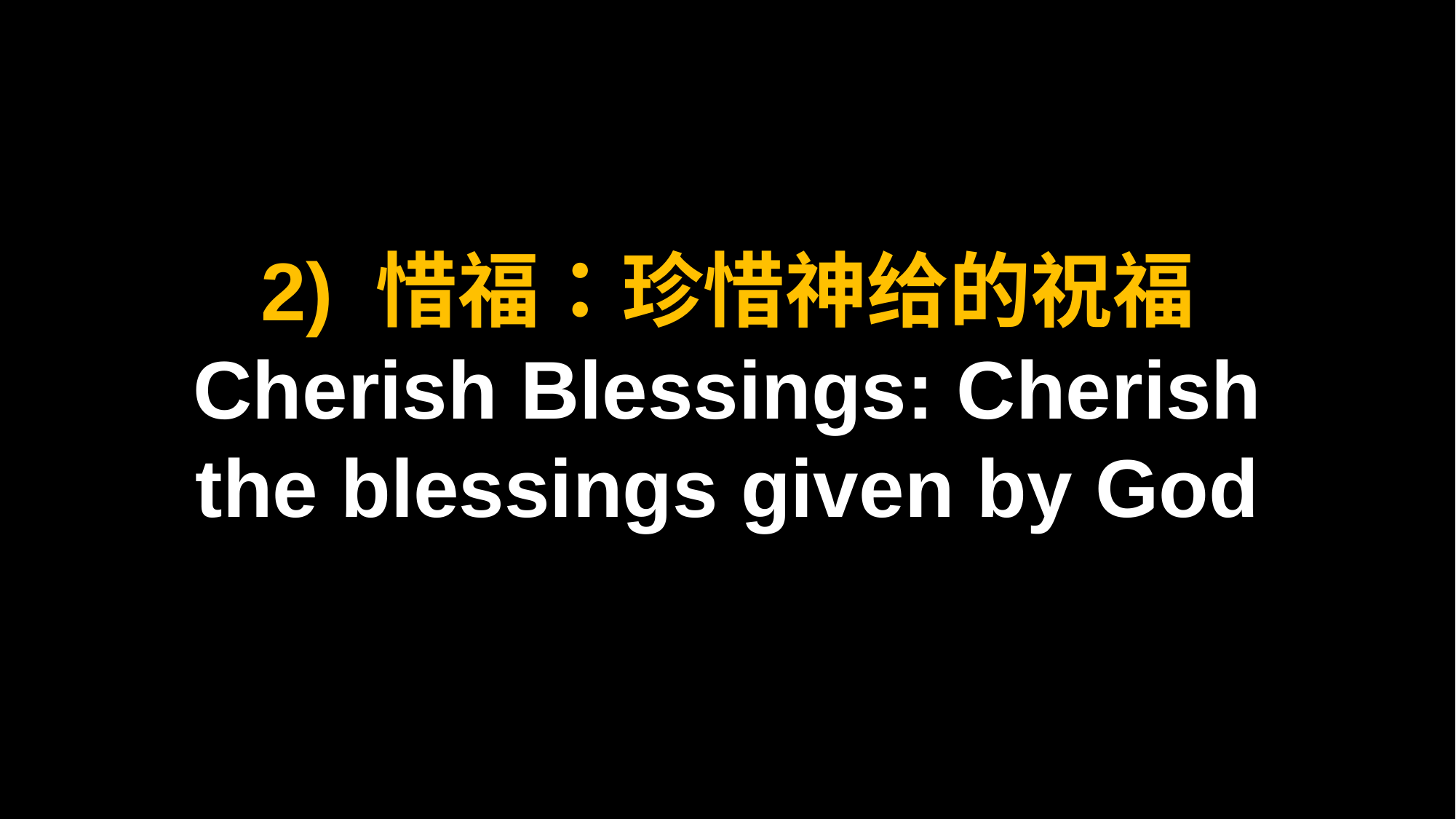

2) 惜福：珍惜神给的祝福
Cherish Blessings: Cherish the blessings given by God